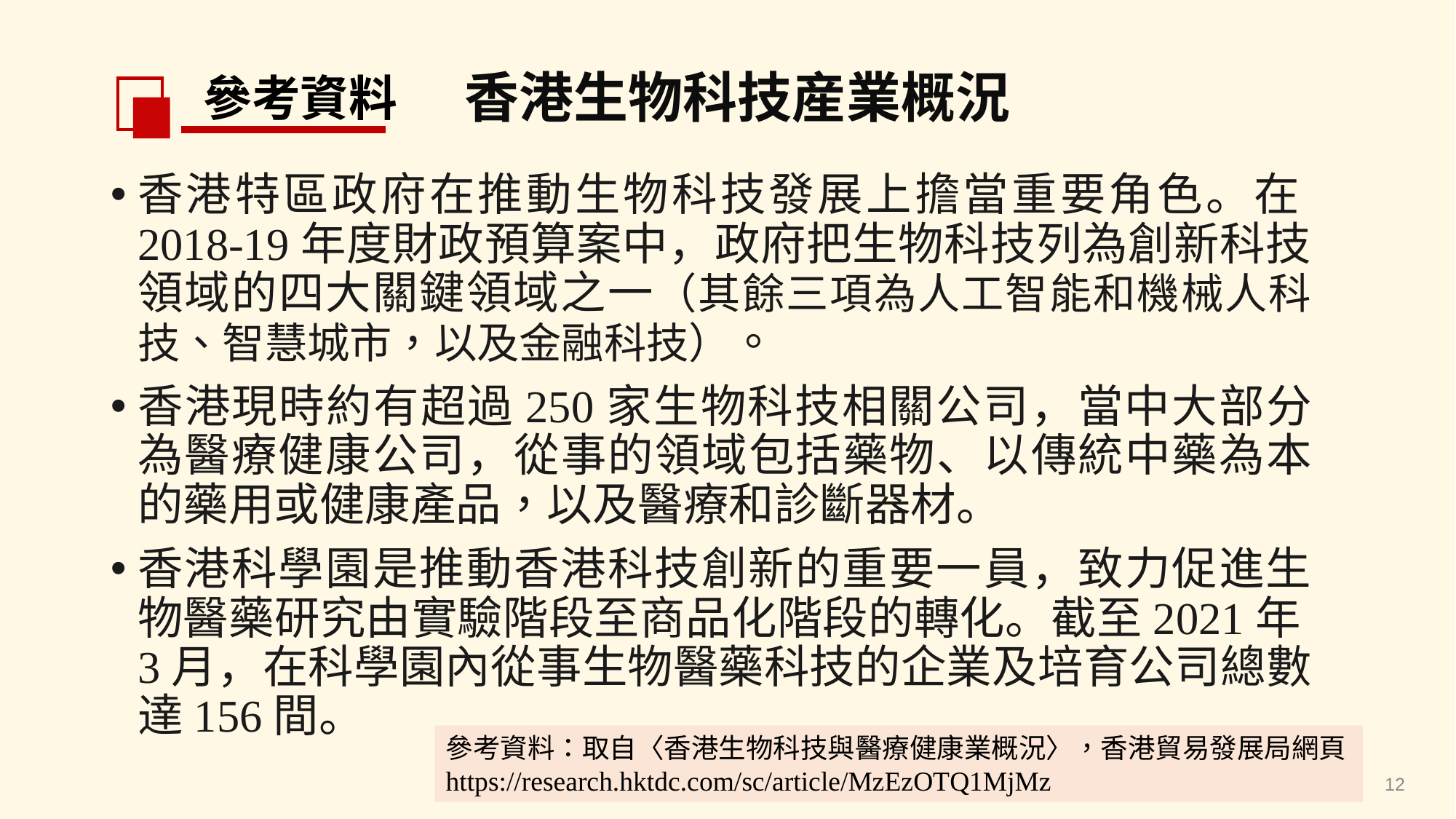

香港生物科技産業概況
 參考資料

香港特區政府在推動生物科技發展上擔當重要角色。在2018‑19年度財政預算案中，政府把生物科技列為創新科技領域的四大關鍵領域之一（其餘三項為人工智能和機械人科技、智慧城市，以及金融科技）。
香港現時約有超過250家生物科技相關公司，當中大部分為醫療健康公司，從事的領域包括藥物、以傳統中藥為本的藥用或健康產品，以及醫療和診斷器材。
香港科學園是推動香港科技創新的重要一員，致力促進生物醫藥研究由實驗階段至商品化階段的轉化。截至2021年3月，在科學園內從事生物醫藥科技的企業及培育公司總數達156間。
參考資料：取自〈香港生物科技與醫療健康業概況〉，香港貿易發展局網頁https://research.hktdc.com/sc/article/MzEzOTQ1MjMz